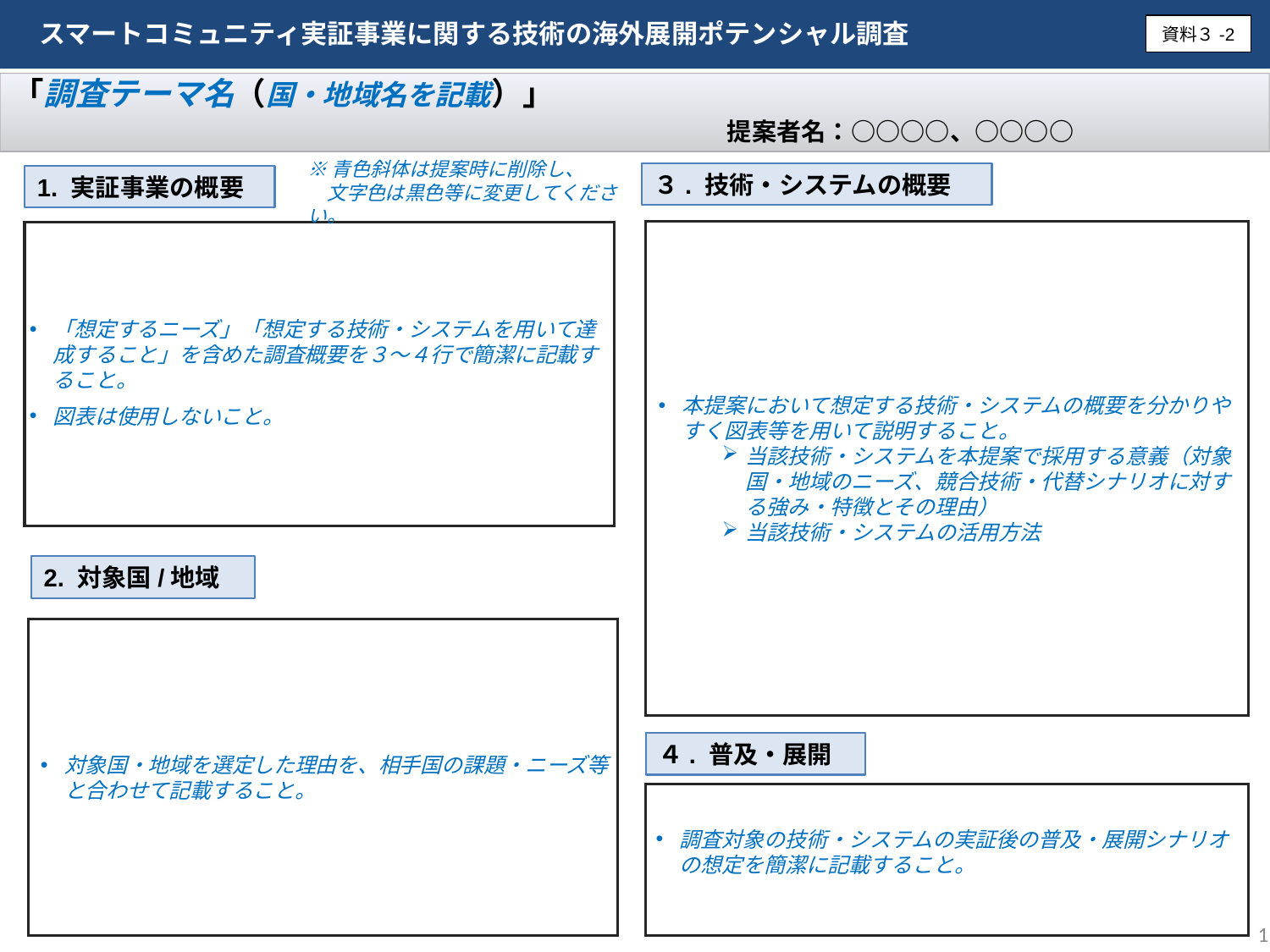

スマートコミュニティ実証事業に関する技術の海外展開ポテンシャル調査

資料３-2
「調査テーマ名（国・地域名を記載）」
　 　　　　　　　　　　　　　　　　　　　提案者名：○○○○、○○○○
※青色斜体は提案時に削除し、
　文字色は黒色等に変更してください。
３. 技術・システムの概要
1. 実証事業の概要
本提案において想定する技術・システムの概要を分かりやすく図表等を用いて説明すること。
当該技術・システムを本提案で採用する意義（対象国・地域のニーズ、競合技術・代替シナリオに対する強み・特徴とその理由）
当該技術・システムの活用方法

「想定するニーズ」「想定する技術・システムを用いて達成すること」を含めた調査概要を３～４行で簡潔に記載すること。
図表は使用しないこと。

2. 対象国/地域
対象国・地域を選定した理由を、相手国の課題・ニーズ等と合わせて記載すること。
４. 普及・展開

調査対象の技術・システムの実証後の普及・展開シナリオの想定を簡潔に記載すること。
1